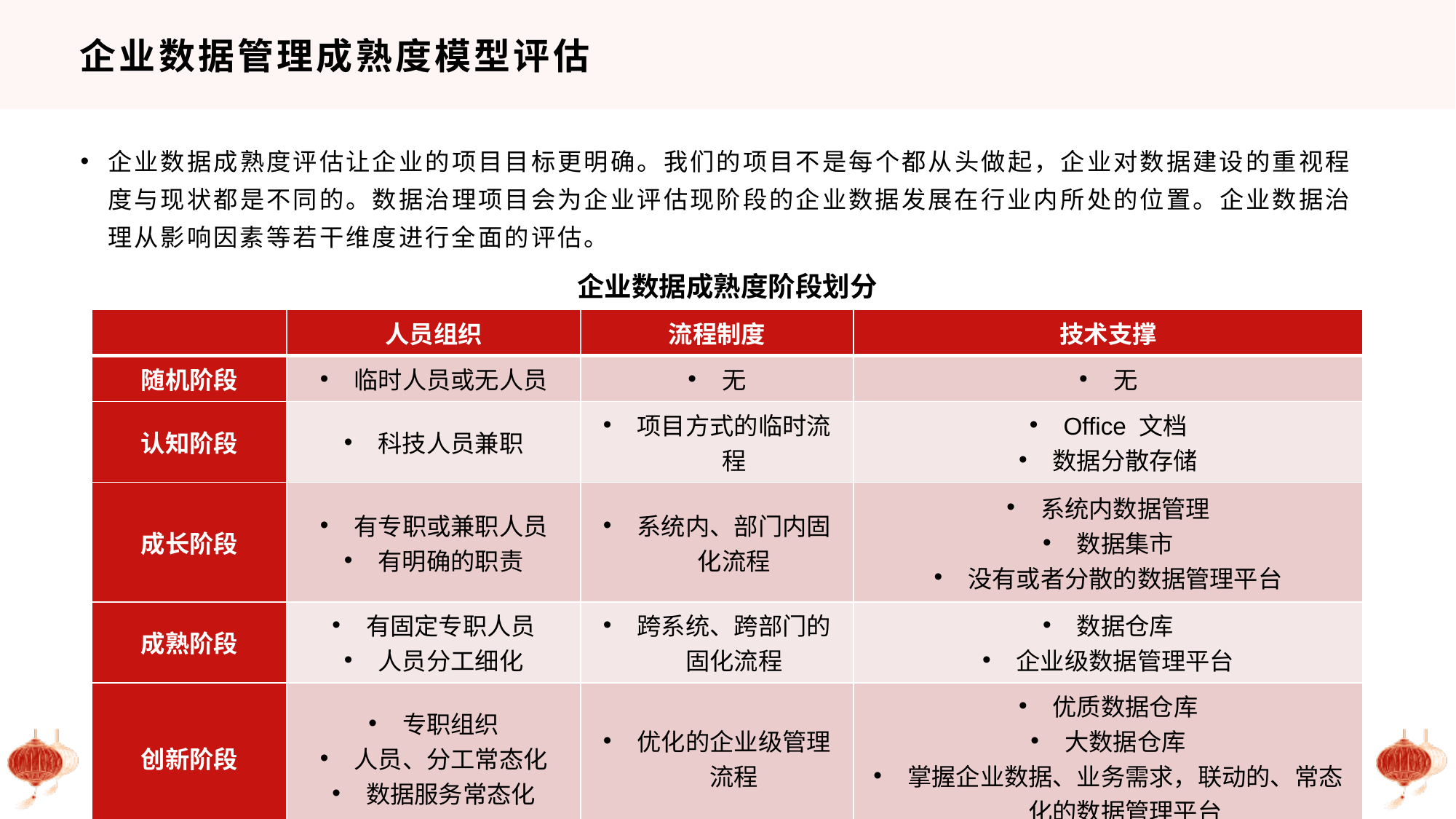

# 企业数据管理成熟度模型评估
企业数据成熟度评估让企业的项目目标更明确。我们的项目不是每个都从头做起，企业对数据建设的重视程度与现状都是不同的。数据治理项目会为企业评估现阶段的企业数据发展在行业内所处的位置。企业数据治理从影响因素等若干维度进行全面的评估。
企业数据成熟度阶段划分
|  | 人员组织 | 流程制度 | 技术支撑 |
| --- | --- | --- | --- |
| 随机阶段 | 临时人员或无人员 | 无 | 无 |
| 认知阶段 | 科技人员兼职 | 项目方式的临时流程 | Office 文档 数据分散存储 |
| 成长阶段 | 有专职或兼职人员 有明确的职责 | 系统内、部门内固化流程 | 系统内数据管理 数据集市 没有或者分散的数据管理平台 |
| 成熟阶段 | 有固定专职人员 人员分工细化 | 跨系统、跨部门的固化流程 | 数据仓库 企业级数据管理平台 |
| 创新阶段 | 专职组织 人员、分工常态化 数据服务常态化 | 优化的企业级管理流程 | 优质数据仓库 大数据仓库 掌握企业数据、业务需求，联动的、常态化的数据管理平台 |